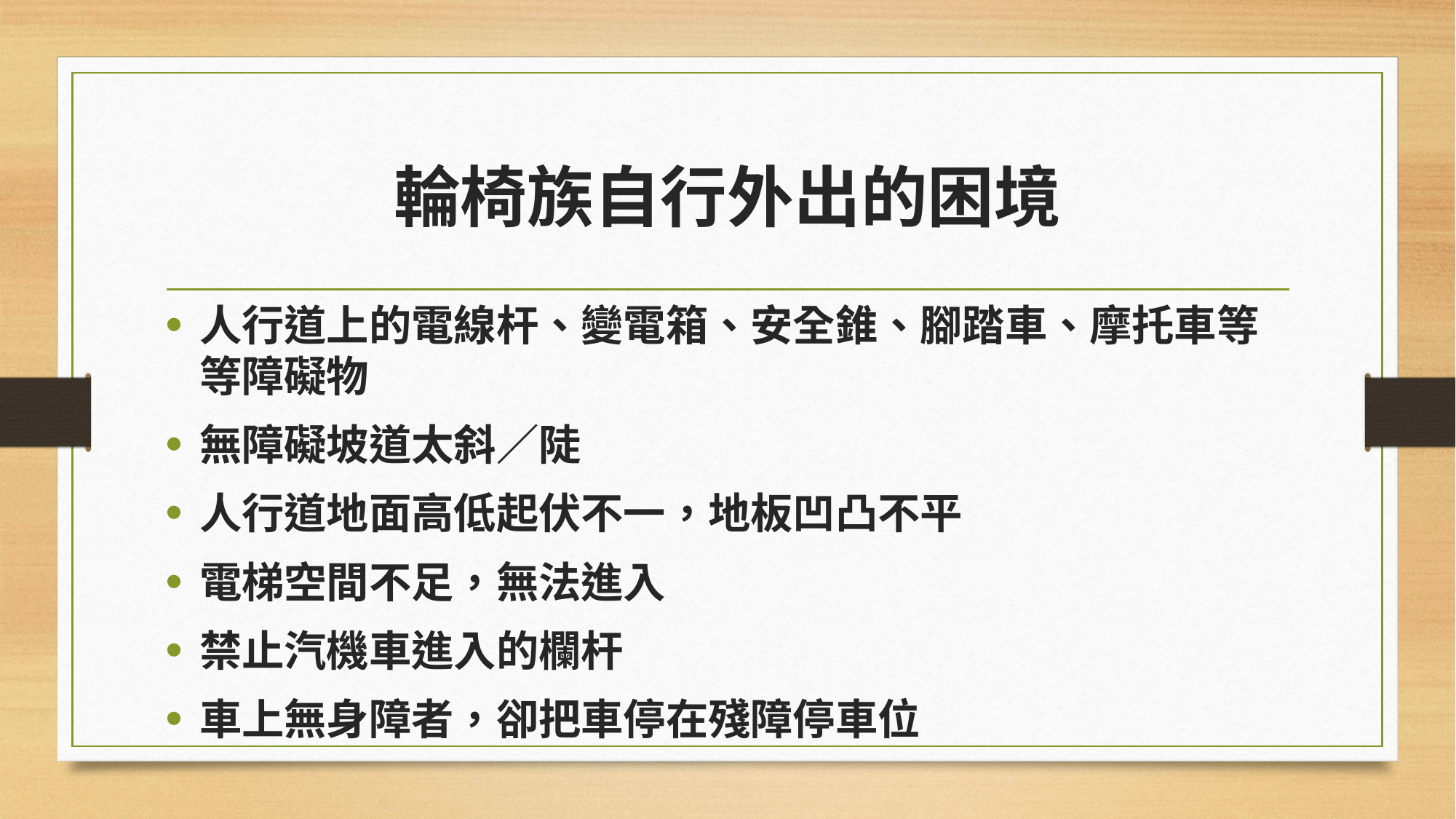

# 輪椅族自行外出的困境
人行道上的電線杆、變電箱、安全錐、腳踏車、摩托車等等障礙物
無障礙坡道太斜／陡
人行道地面高低起伏不一，地板凹凸不平
電梯空間不足，無法進入
禁止汽機車進入的欄杆
車上無身障者，卻把車停在殘障停車位